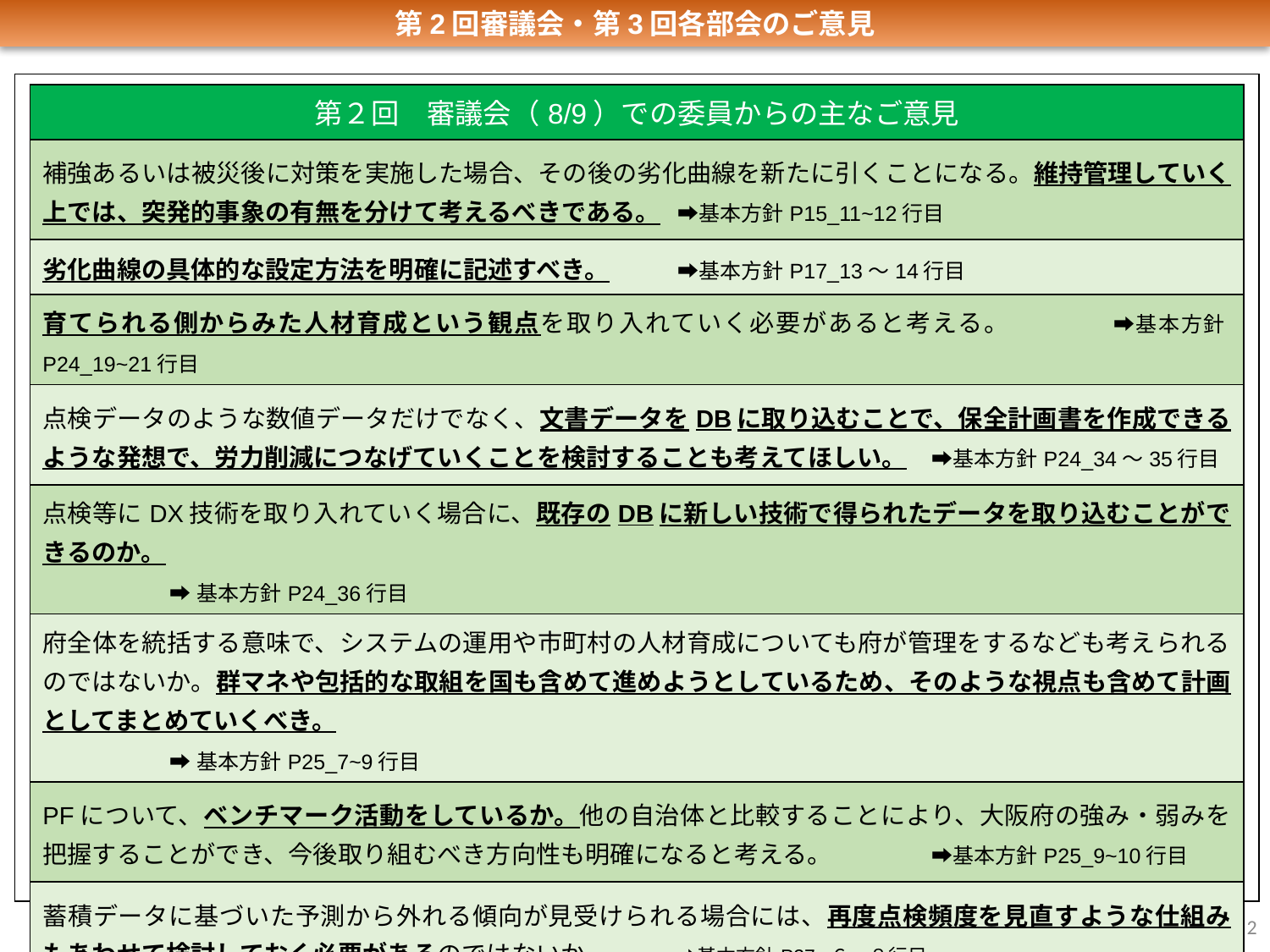

第2回審議会・第3回各部会のご意見

| 第２回　審議会（8/9）での委員からの主なご意見 |
| --- |
| 補強あるいは被災後に対策を実施した場合、その後の劣化曲線を新たに引くことになる。維持管理していく上では、突発的事象の有無を分けて考えるべきである。 ➡基本方針P15\_11~12行目 |
| 劣化曲線の具体的な設定方法を明確に記述すべき。 ➡基本方針P17\_13～14行目 |
| 育てられる側からみた人材育成という観点を取り入れていく必要があると考える。 ➡基本方針P24\_19~21行目 |
| 点検データのような数値データだけでなく、文書データをDBに取り込むことで、保全計画書を作成できるような発想で、労力削減につなげていくことを検討することも考えてほしい。 ➡基本方針P24\_34～35行目 |
| 点検等にDX技術を取り入れていく場合に、既存のDBに新しい技術で得られたデータを取り込むことができるのか。 ➡基本方針P24\_36行目 |
| 府全体を統括する意味で、システムの運用や市町村の人材育成についても府が管理をするなども考えられるのではないか。群マネや包括的な取組を国も含めて進めようとしているため、そのような視点も含めて計画としてまとめていくべき。 ➡基本方針P25\_7~9行目 |
| PFについて、ベンチマーク活動をしているか。他の自治体と比較することにより、大阪府の強み・弱みを把握することができ、今後取り組むべき方向性も明確になると考える。 ➡基本方針P25\_9~10行目 |
| 蓄積データに基づいた予測から外れる傾向が見受けられる場合には、再度点検頻度を見直すような仕組みもあわせて検討しておく必要があるのではないか。 ➡基本方針P27\_６～８行目 |
|  |
| --- |
| 4.1点検（5）留意事項 2)点検 見直した結果を検証 |
| 4.1点検（5）留意事項 4)データ 突発的事象と平常時の損傷と区分 |
| 4.2.1維持管理手法 1)手法の設定 予測手法・条件を明確に示す必要に留意 |
| 5.1人材育成　若手職員からニーズ調査 |
| 5.2データ蓄積　保全計画書を作成できるようなDXの導入を検討 |
| 5.2データ蓄積　データに齟齬が生じないよう改修 |
| 5.3現場や地域を重視 効率的・効果的なマネジメント手法などを検討 |
| 5.3現場や地域を重視 他の自治体での取組なども参考に検討 |
2